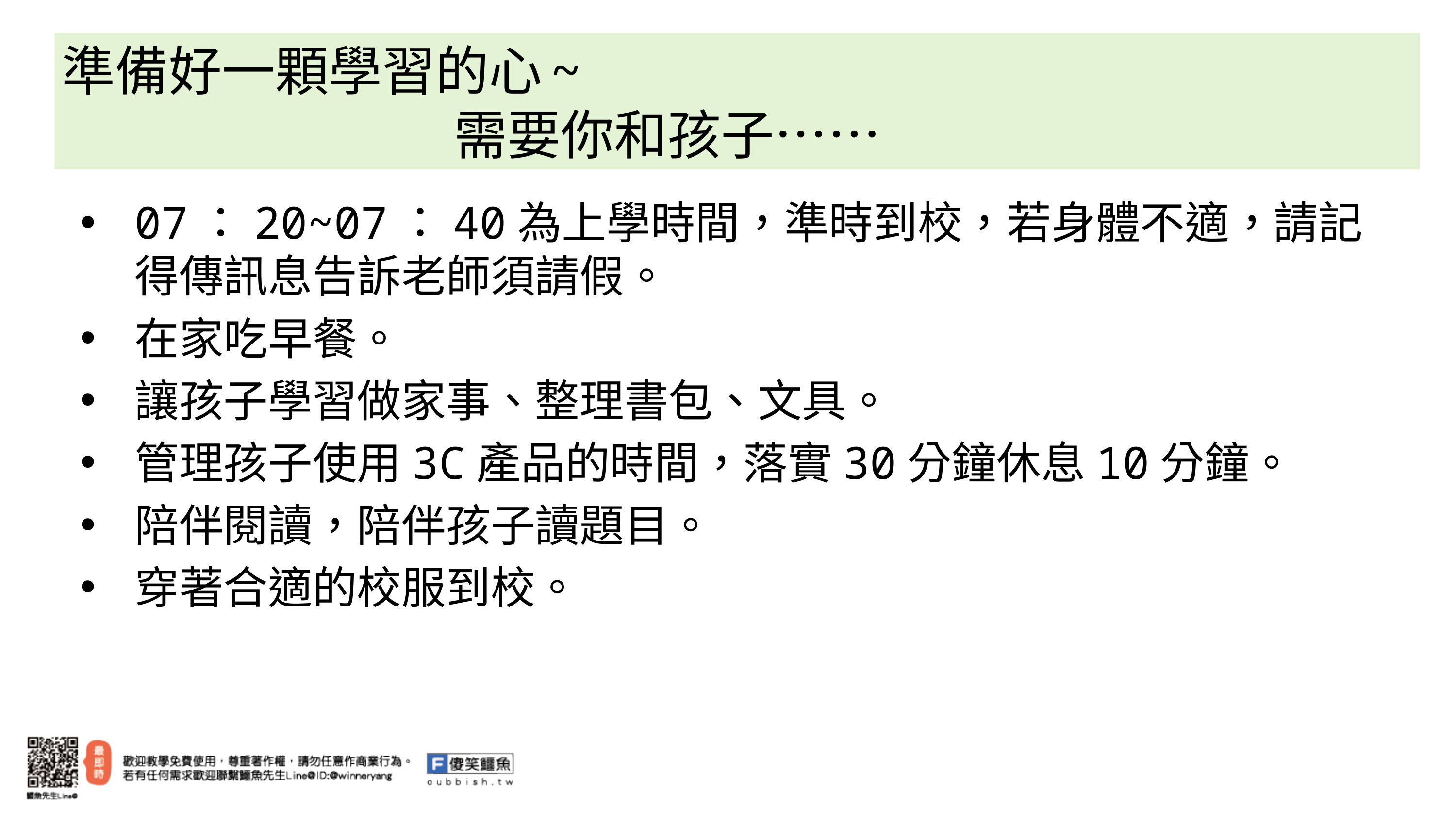

# 準備好一顆學習的心~ 需要你和孩子……
07：20~07：40為上學時間，準時到校，若身體不適，請記得傳訊息告訴老師須請假。
在家吃早餐。
讓孩子學習做家事、整理書包、文具。
管理孩子使用3C產品的時間，落實30分鐘休息10分鐘。
陪伴閱讀，陪伴孩子讀題目。
穿著合適的校服到校。